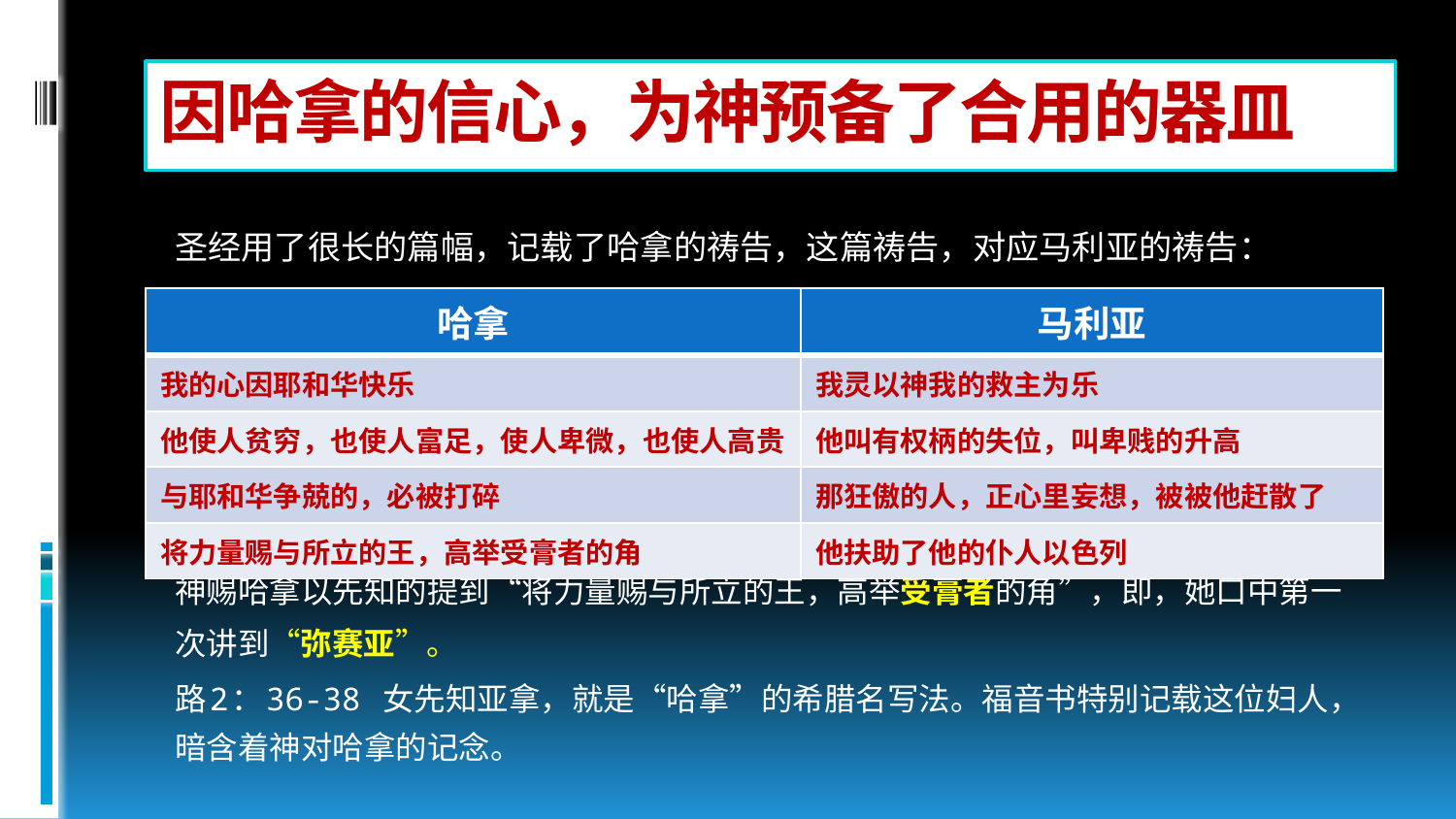

# 因哈拿的信心，为神预备了合用的器皿
圣经用了很长的篇幅，记载了哈拿的祷告，这篇祷告，对应马利亚的祷告：

神赐哈拿以先知的提到“将力量赐与所立的王，高举受膏者的角”，即，她口中第一次讲到“弥赛亚”。
路2：36-38 女先知亚拿，就是“哈拿”的希腊名写法。福音书特别记载这位妇人，暗含着神对哈拿的记念。
| 哈拿 | 马利亚 |
| --- | --- |
| 我的心因耶和华快乐 | 我灵以神我的救主为乐 |
| 他使人贫穷，也使人富足，使人卑微，也使人高贵 | 他叫有权柄的失位，叫卑贱的升高 |
| 与耶和华争兢的，必被打碎 | 那狂傲的人，正心里妄想，被被他赶散了 |
| 将力量赐与所立的王，高举受膏者的角 | 他扶助了他的仆人以色列 |